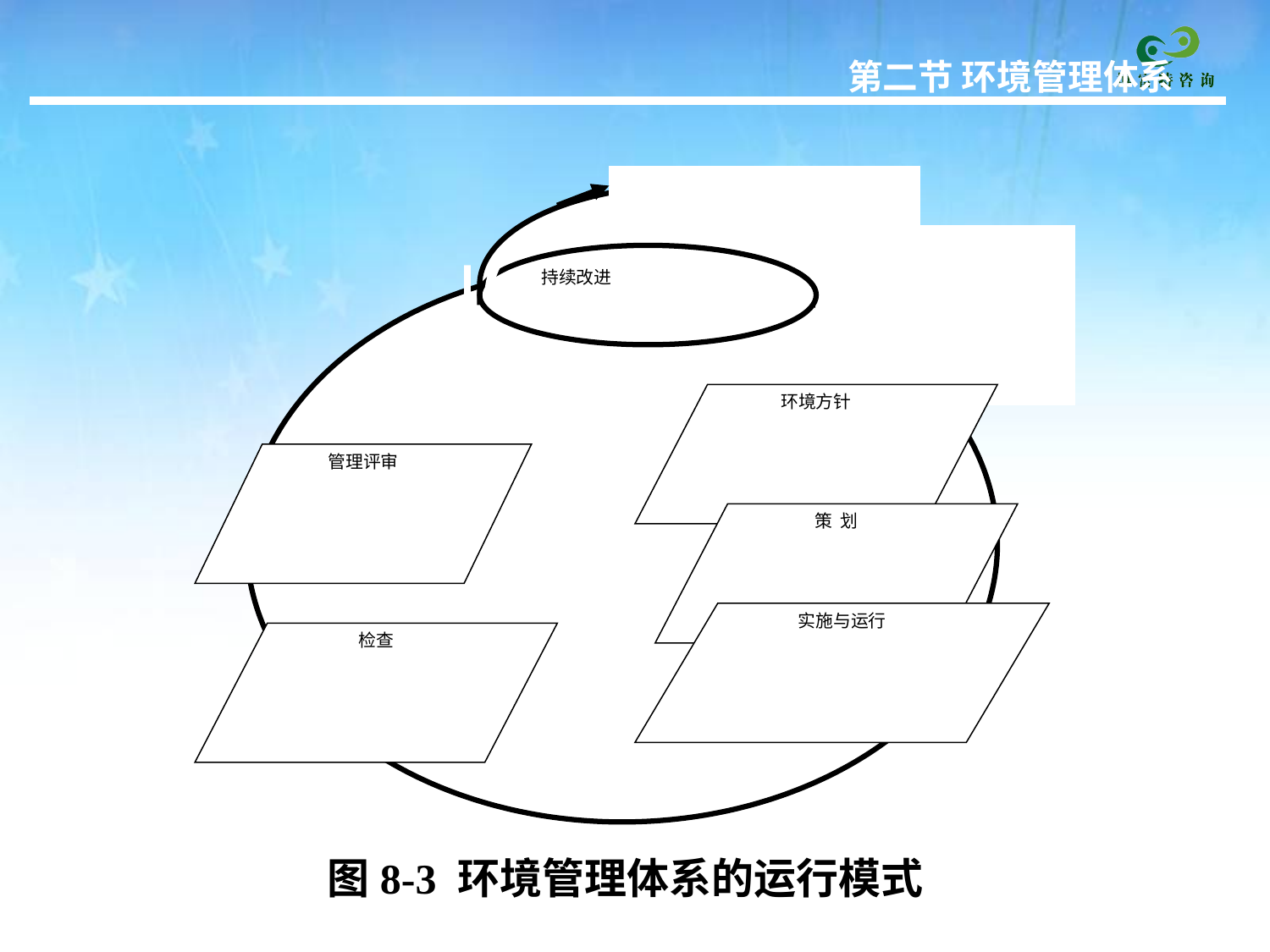

第二节 环境管理体系

持续改进

环境方针
管理评审
策  划
实施与运行

检查
图8-3 环境管理体系的运行模式